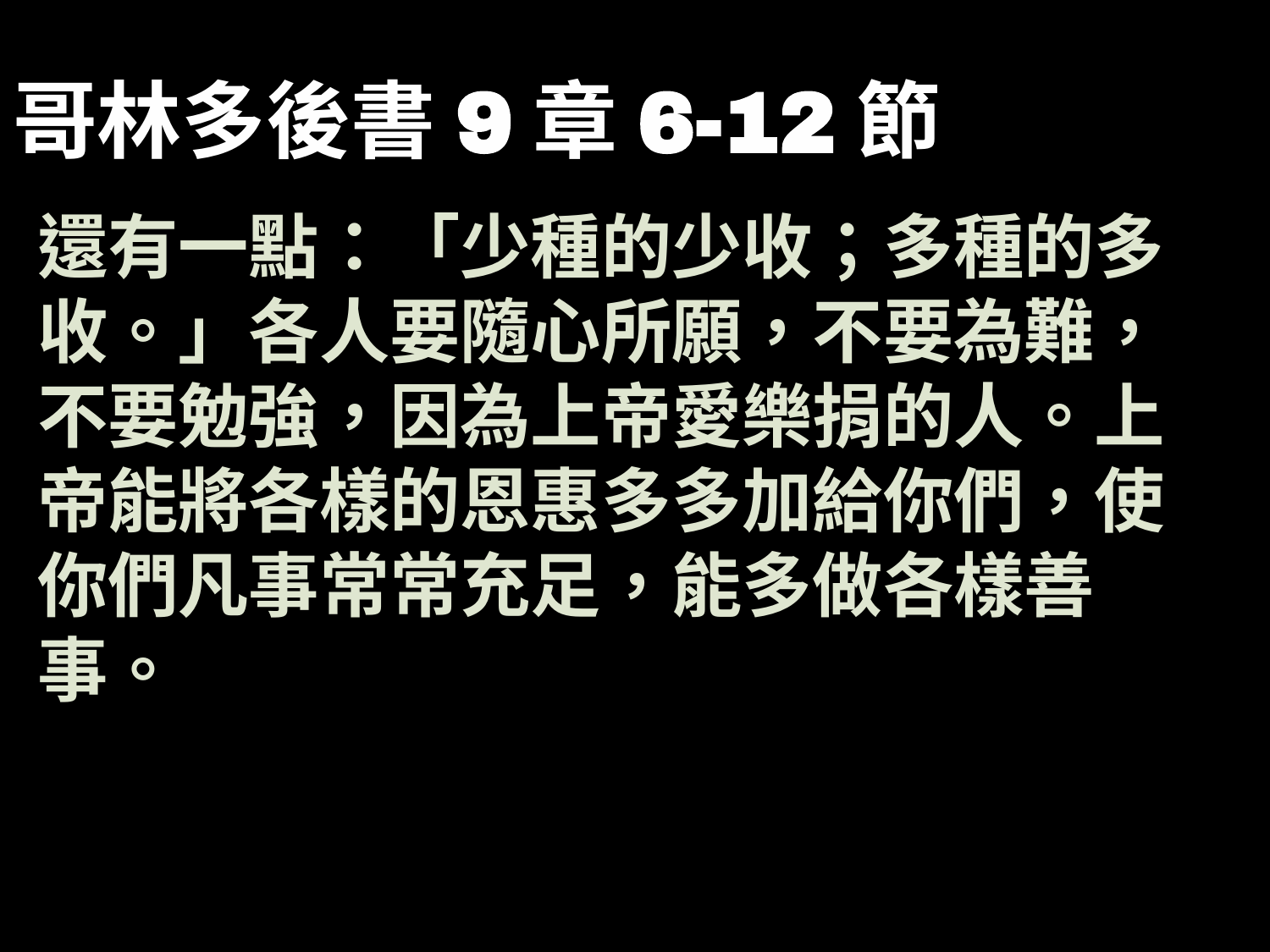

# 哥林多後書9章6-12節
還有一點：「少種的少收；多種的多收。」各人要隨心所願，不要為難，不要勉強，因為上帝愛樂捐的人。上帝能將各樣的恩惠多多加給你們，使你們凡事常常充足，能多做各樣善事。